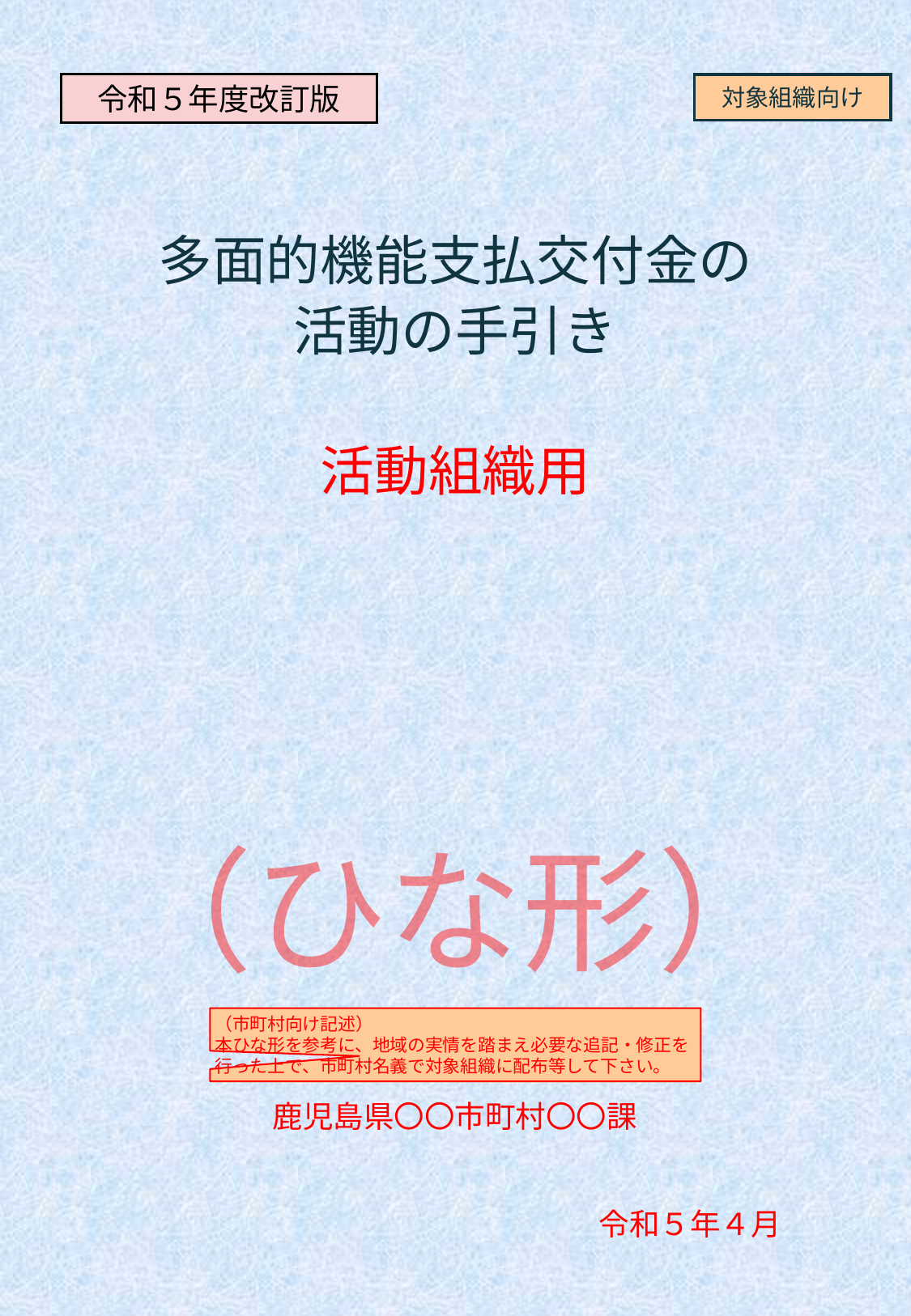

令和５年度改訂版
対象組織向け
多面的機能支払交付金の
活動の手引き

活動組織用
（ひな形）
（市町村向け記述）
本ひな形を参考に、地域の実情を踏まえ必要な追記・修正を行った上で、市町村名義で対象組織に配布等して下さい。
鹿児島県〇〇市町村〇〇課
令和５年４月